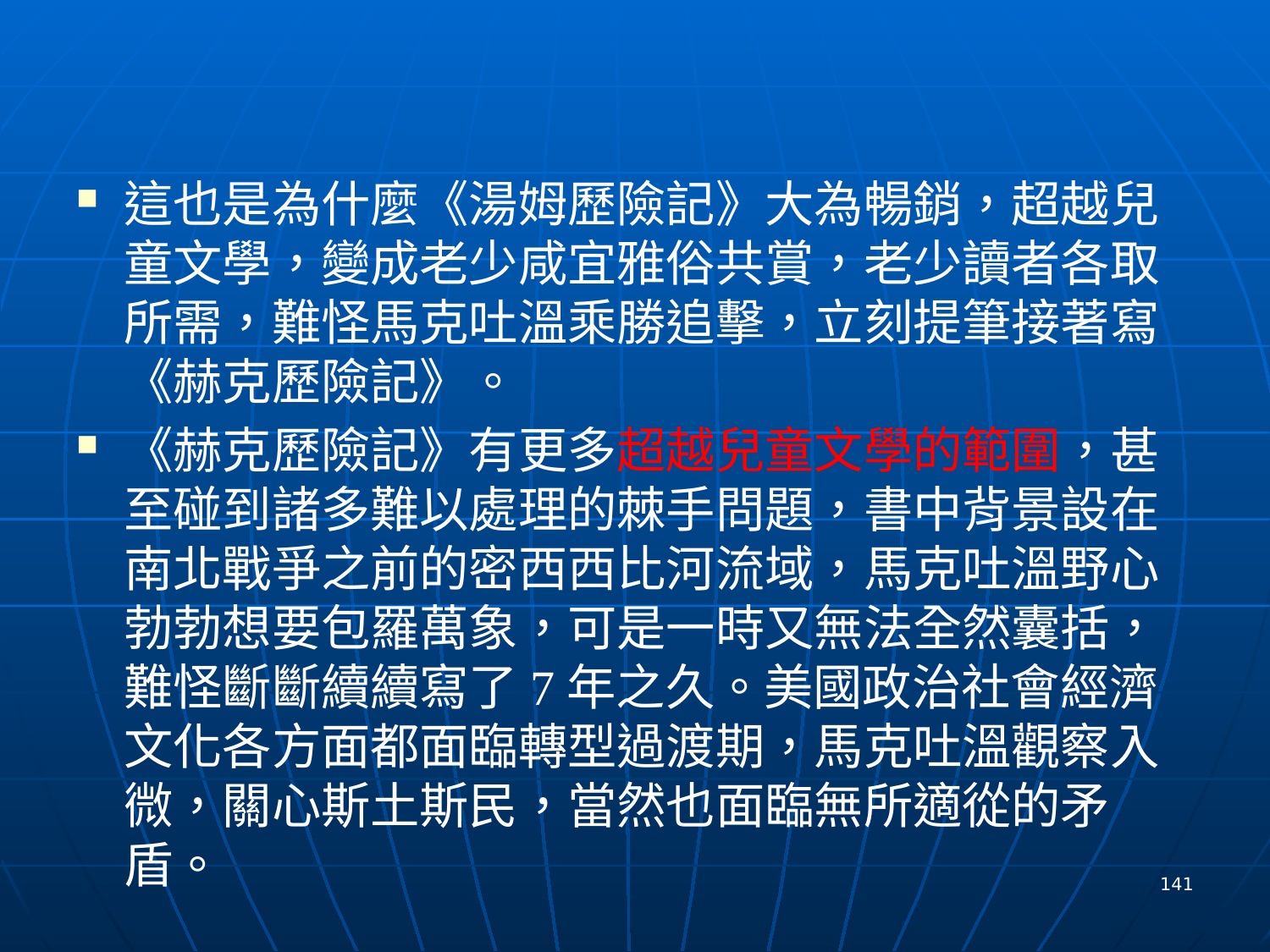

#
這也是為什麼《湯姆歷險記》大為暢銷，超越兒童文學，變成老少咸宜雅俗共賞，老少讀者各取所需，難怪馬克吐溫乘勝追擊，立刻提筆接著寫《赫克歷險記》。
《赫克歷險記》有更多超越兒童文學的範圍，甚至碰到諸多難以處理的棘手問題，書中背景設在南北戰爭之前的密西西比河流域，馬克吐溫野心勃勃想要包羅萬象，可是一時又無法全然囊括，難怪斷斷續續寫了7年之久。美國政治社會經濟文化各方面都面臨轉型過渡期，馬克吐溫觀察入微，關心斯土斯民，當然也面臨無所適從的矛盾。

141